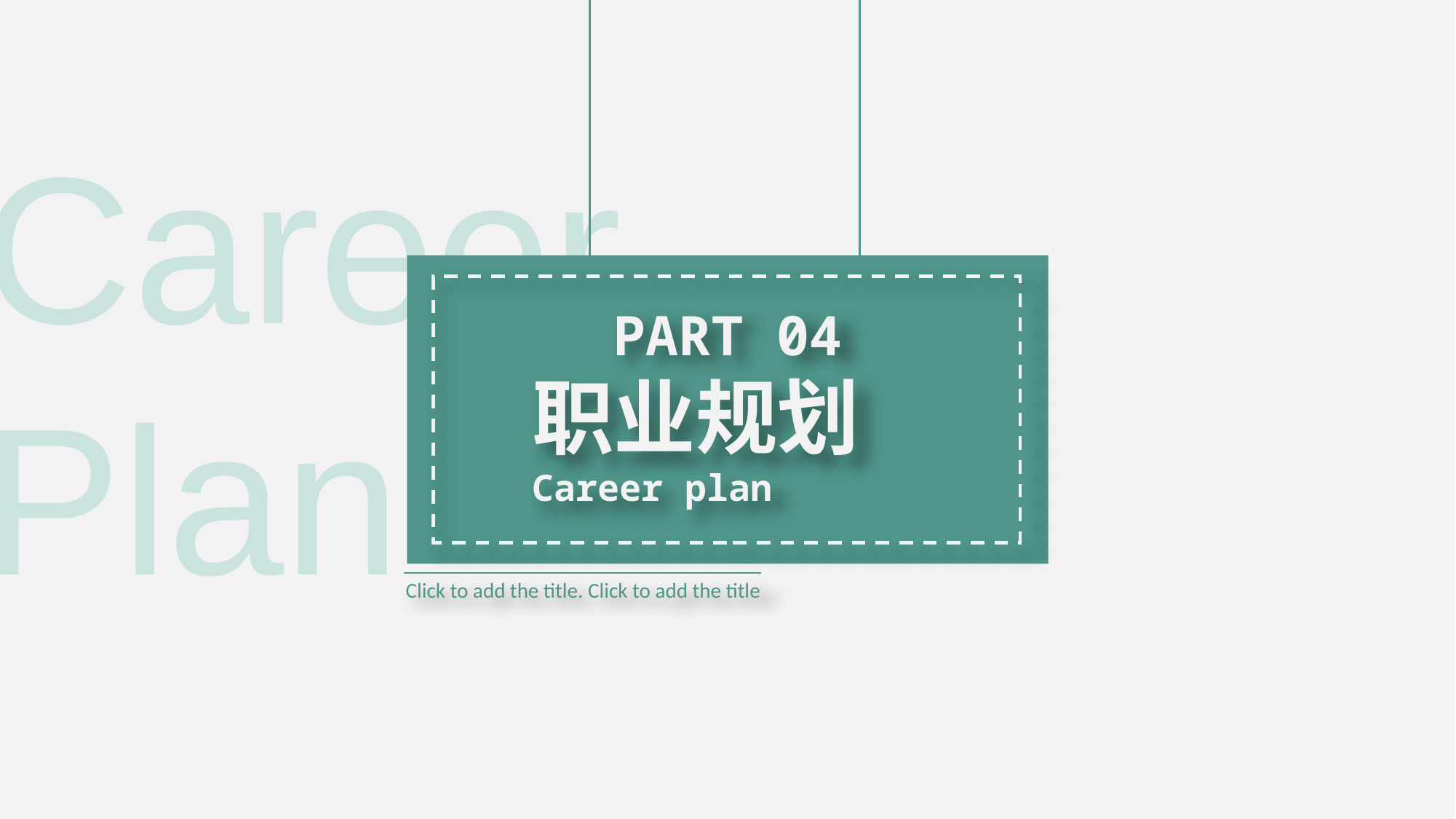

Career
Plan

PART 04
职业规划
Career plan
Click to add the title. Click to add the title